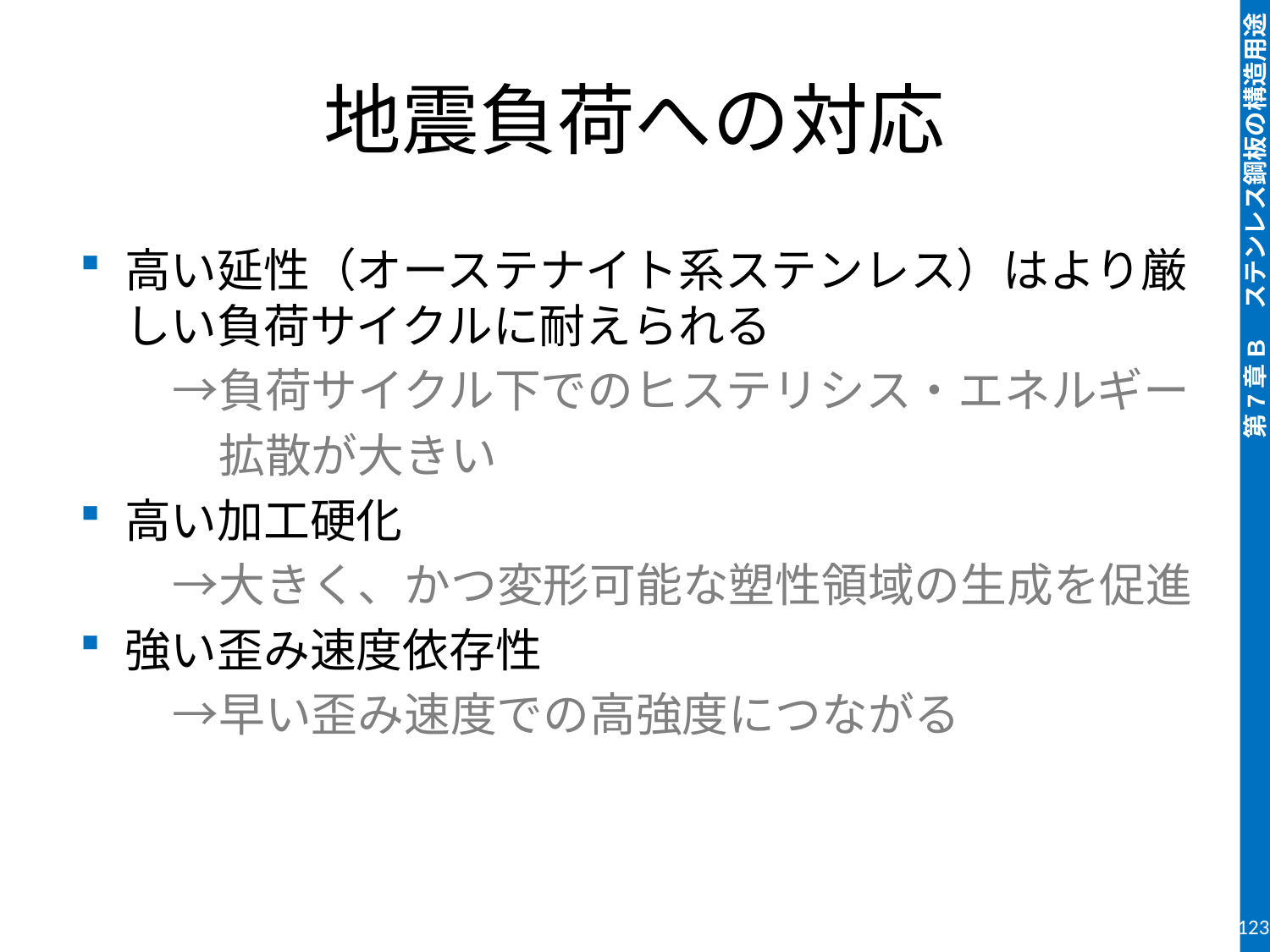

# 地震負荷への対応
高い延性（オーステナイト系ステンレス）はより厳しい負荷サイクルに耐えられる
　　→負荷サイクル下でのヒステリシス・エネルギー
　　　拡散が大きい
高い加工硬化
　　→大きく、かつ変形可能な塑性領域の生成を促進
強い歪み速度依存性
　　→早い歪み速度での高強度につながる
123